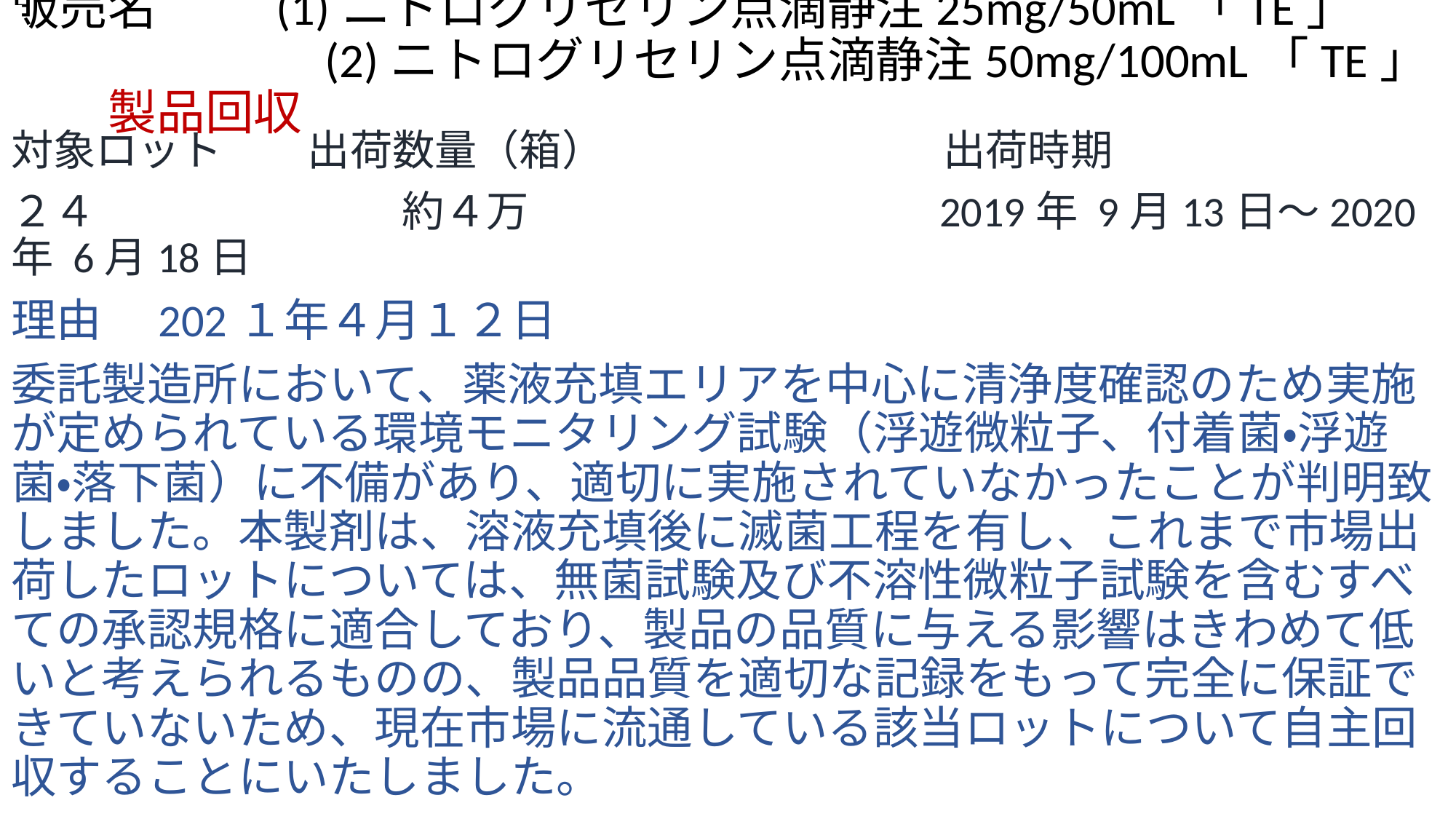

# 販売名　　 (1)ニトログリセリン点滴静注25mg/50mL「TE」 　　　　　　 (2)ニトログリセリン点滴静注50mg/100mL「TE」　　製品回収

対象ロット　　出荷数量（箱）　　　　　　　　出荷時期
２４　 　　　　　　約４万 　　　　　　　　　 2019年 9月13日～2020年 6月18日
理由　202１年４月１２日
委託製造所において、薬液充填エリアを中心に清浄度確認のため実施が定められている環境モニタリング試験（浮遊微粒子、付着菌・浮遊菌・落下菌）に不備があり、適切に実施されていなかったことが判明致しました。本製剤は、溶液充填後に滅菌工程を有し、これまで市場出荷したロットについては、無菌試験及び不溶性微粒子試験を含むすべての承認規格に適合しており、製品の品質に与える影響はきわめて低いと考えられるものの、製品品質を適切な記録をもって完全に保証できていないため、現在市場に流通している該当ロットについて自主回収することにいたしました。
⇒共和クリティケア関連の回収ですが、どうして半年後なのでしょうか？